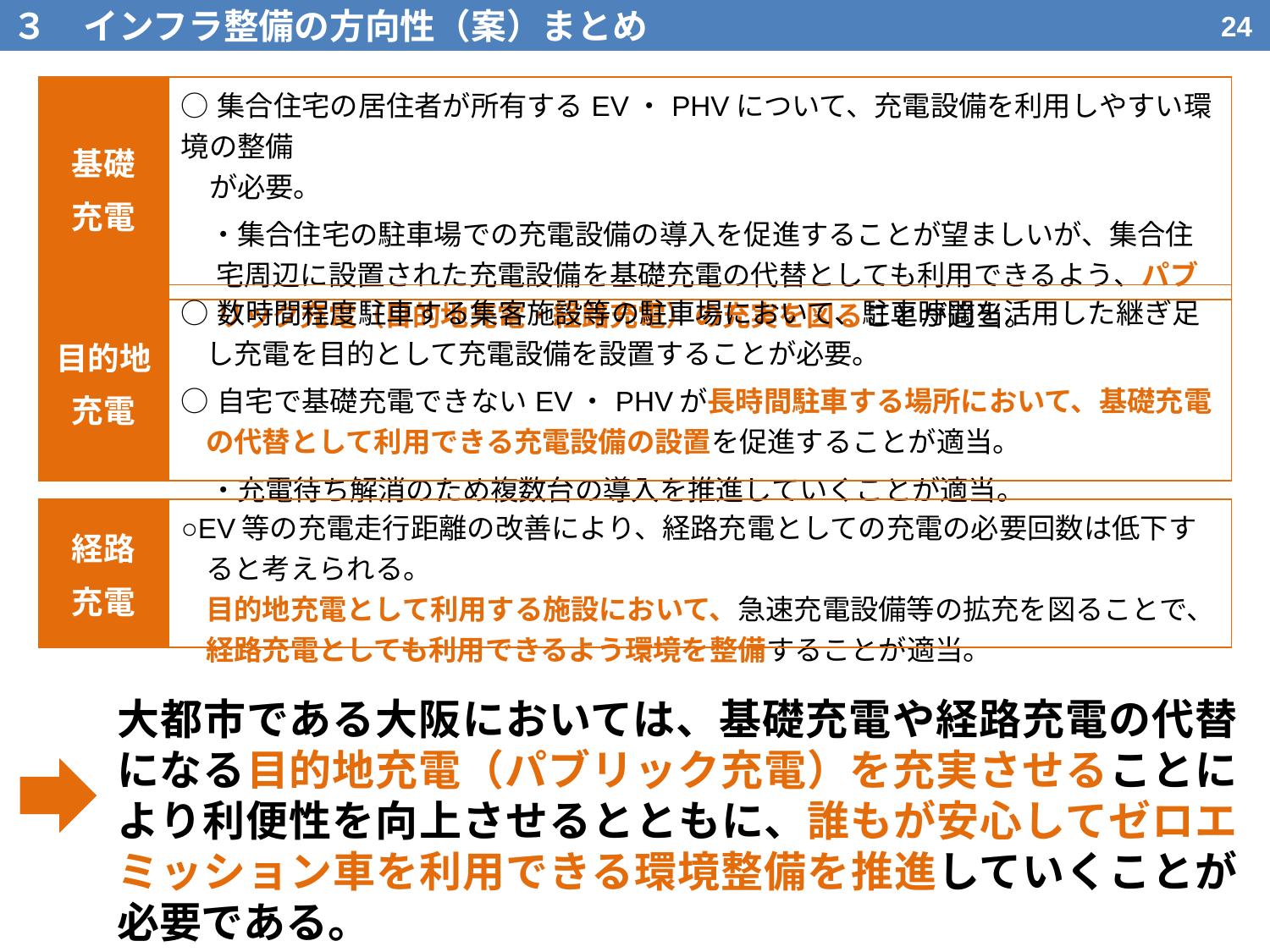

３　インフラ整備の方向性（案）まとめ
24
| 基礎 充電 | ○集合住宅の居住者が所有するEV・PHVについて、充電設備を利用しやすい環境の整備 　が必要。 　・集合住宅の駐車場での充電設備の導入を促進することが望ましいが、集合住宅周辺に設置された充電設備を基礎充電の代替としても利用できるよう、パブリック充電（目的地充電・経路充電）の充実を図ることが適当。 |
| --- | --- |
| 目的地 充電 | ○数時間程度駐車する集客施設等の駐車場において、駐車時間を活用した継ぎ足し充電を目的として充電設備を設置することが必要。 ○自宅で基礎充電できないEV・PHVが長時間駐車する場所において、基礎充電の代替として利用できる充電設備の設置を促進することが適当。 　・充電待ち解消のため複数台の導入を推進していくことが適当。 |
| --- | --- |
| 経路 充電 | ○EV等の充電走行距離の改善により、経路充電としての充電の必要回数は低下すると考えられる。 目的地充電として利用する施設において、急速充電設備等の拡充を図ることで、経路充電としても利用できるよう環境を整備することが適当。 |
| --- | --- |
大都市である大阪においては、基礎充電や経路充電の代替になる目的地充電（パブリック充電）を充実させることにより利便性を向上させるとともに、誰もが安心してゼロエミッション車を利用できる環境整備を推進していくことが必要である。